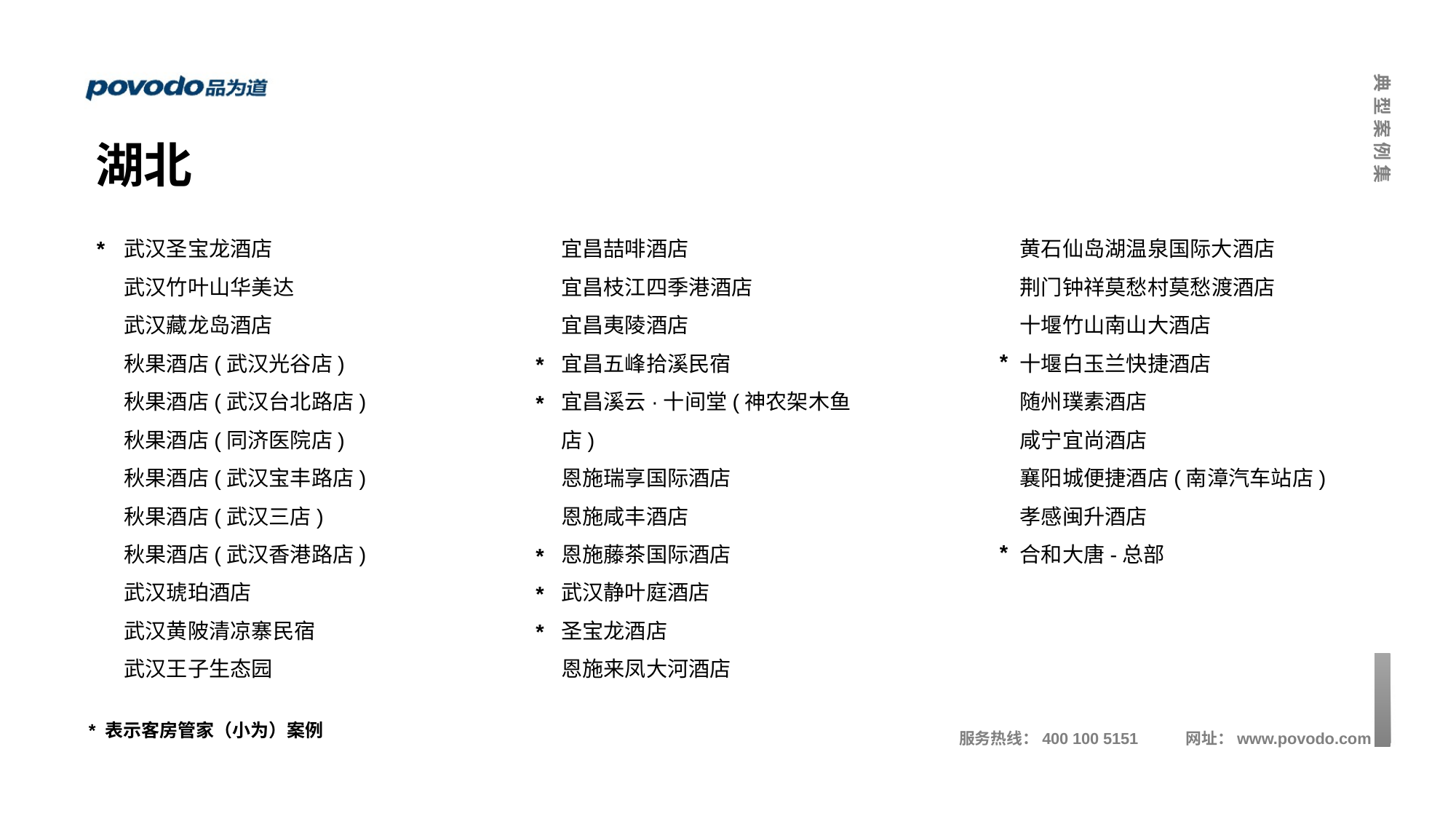

湖北
*
武汉圣宝龙酒店
武汉竹叶山华美达
武汉藏龙岛酒店
秋果酒店(武汉光谷店)
秋果酒店(武汉台北路店)
秋果酒店(同济医院店)
秋果酒店(武汉宝丰路店)
秋果酒店(武汉三店)
秋果酒店(武汉香港路店)
武汉琥珀酒店
武汉黄陂清凉寨民宿
武汉王子生态园
宜昌喆啡酒店
宜昌枝江四季港酒店
宜昌夷陵酒店
宜昌五峰拾溪民宿
宜昌溪云·十间堂(神农架木鱼店)
恩施瑞享国际酒店
恩施咸丰酒店
恩施藤茶国际酒店
武汉静叶庭酒店
圣宝龙酒店
恩施来凤大河酒店
黄石仙岛湖温泉国际大酒店
荆门钟祥莫愁村莫愁渡酒店
十堰竹山南山大酒店
十堰白玉兰快捷酒店
随州璞素酒店
咸宁宜尚酒店
襄阳城便捷酒店(南漳汽车站店)
孝感闽升酒店
合和大唐-总部
*

*
*
*

*
*
*